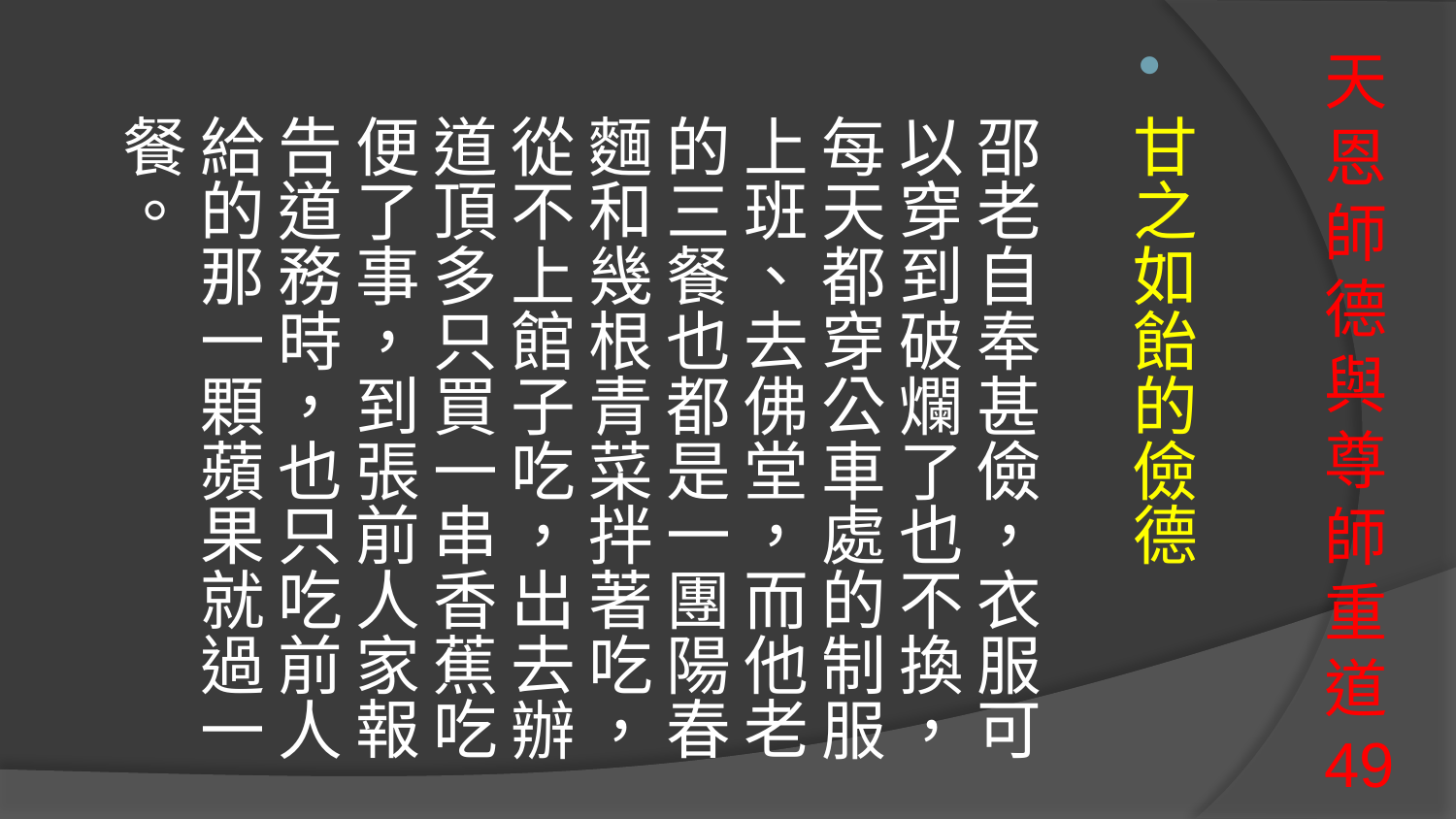

# 天恩師德與尊師重道 49
甘之如飴的儉德
邵老自奉甚儉，衣服可以穿到破爛了也不換，每天都穿公車處的制服上班、去佛堂，而他老的三餐也都是一團陽春麵和幾根青菜拌著吃，從不上館子吃，出去辦道頂多只買一串香蕉吃便了事，到張前人家報告道務時，也只吃前人給的那一顆蘋果就過一餐。